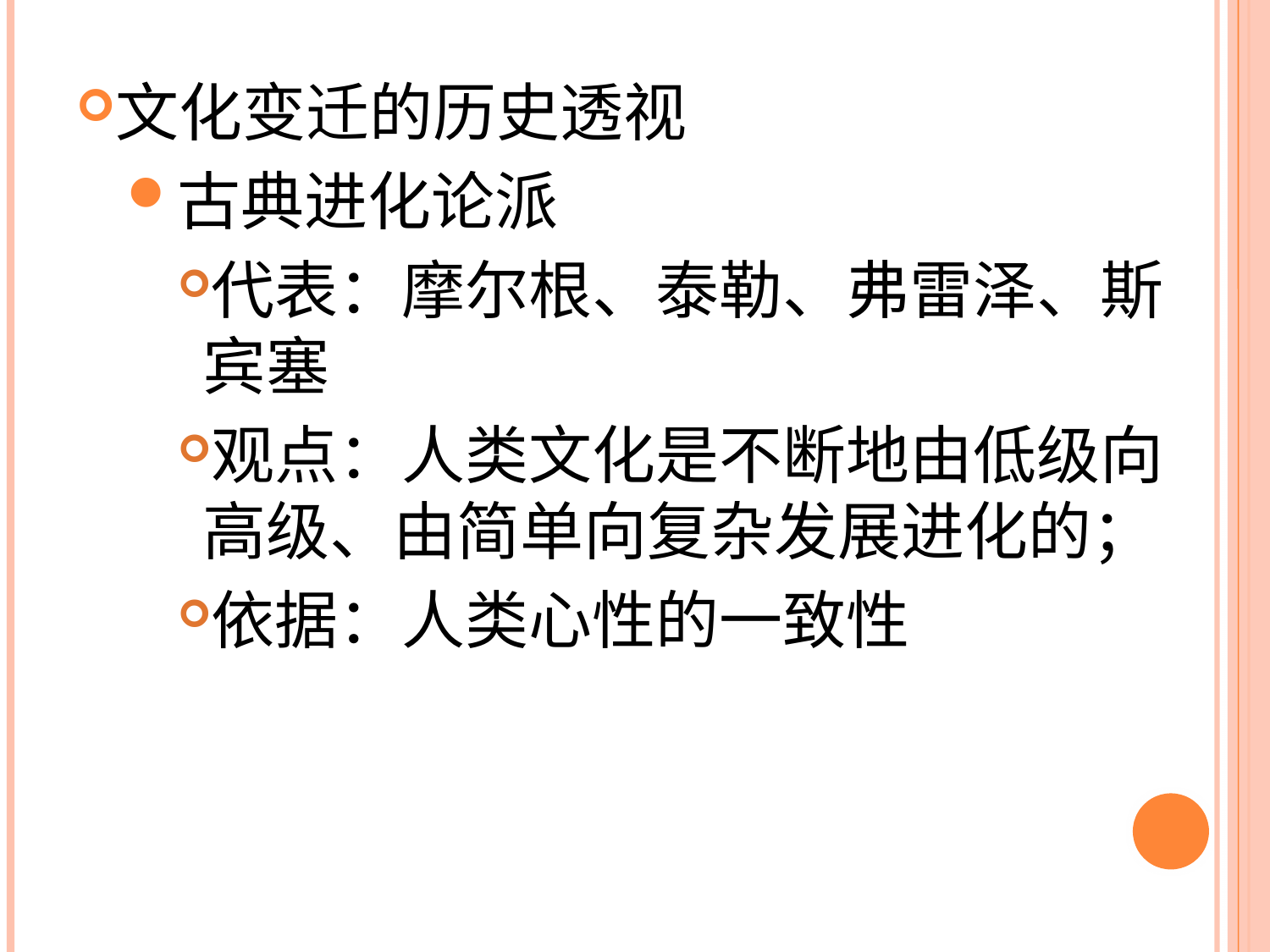

文化变迁的历史透视
古典进化论派
代表：摩尔根、泰勒、弗雷泽、斯宾塞
观点：人类文化是不断地由低级向高级、由简单向复杂发展进化的；
依据：人类心性的一致性